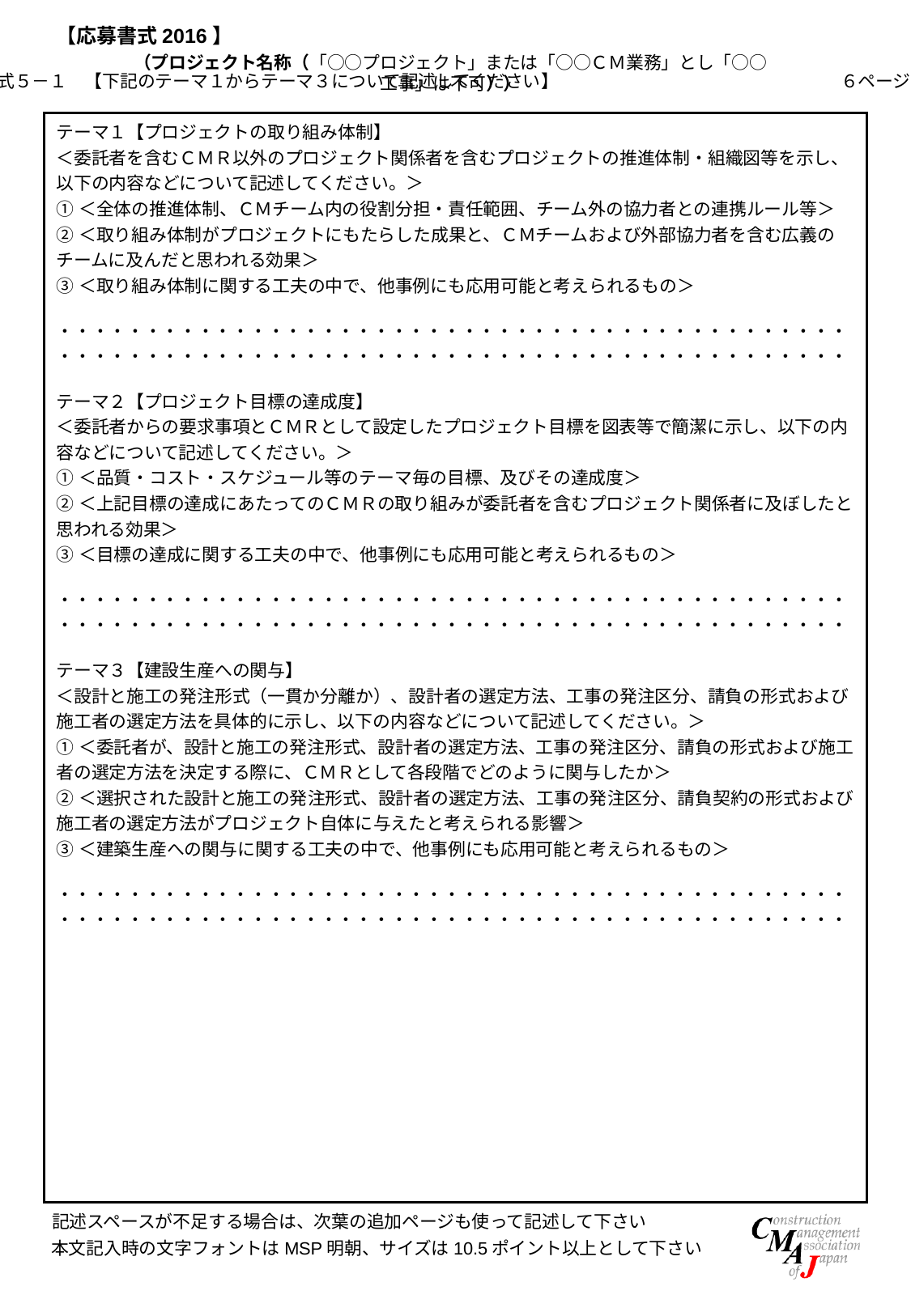

（プロジェクト名称（「○○プロジェクト」または「○○ＣＭ業務」とし「○○工事」は不可））
書式５－１　【下記のテーマ１からテーマ３について記述してください】　　　　　　　　　　　　　　　　６ページを限度
| テーマ１【プロジェクトの取り組み体制】 ＜委託者を含むＣＭＲ以外のプロジェクト関係者を含むプロジェクトの推進体制・組織図等を示し、以下の内容などについて記述してください。＞ ①＜全体の推進体制、ＣＭチーム内の役割分担・責任範囲、チーム外の協力者との連携ルール等＞ ②＜取り組み体制がプロジェクトにもたらした成果と、ＣＭチームおよび外部協力者を含む広義のチームに及んだと思われる効果＞ ③＜取り組み体制に関する工夫の中で、他事例にも応用可能と考えられるもの＞ ・・・・・・・・・・・・・・・・・・・・・・・・・・・・・・・・・・・・・・・・・・・・・・・・・・・・・・・・・・・・・・・・・・・・・・・・・・・・・・・・・・・・・・・・・・ テーマ２【プロジェクト目標の達成度】 ＜委託者からの要求事項とＣＭＲとして設定したプロジェクト目標を図表等で簡潔に示し、以下の内容などについて記述してください。＞ ①＜品質・コスト・スケジュール等のテーマ毎の目標、及びその達成度＞ ②＜上記目標の達成にあたってのＣＭＲの取り組みが委託者を含むプロジェクト関係者に及ぼしたと思われる効果＞ ③＜目標の達成に関する工夫の中で、他事例にも応用可能と考えられるもの＞ ・・・・・・・・・・・・・・・・・・・・・・・・・・・・・・・・・・・・・・・・・・・・・・・・・・・・・・・・・・・・・・・・・・・・・・・・・・・・・・・・・・・・・・・・・・ テーマ３【建設生産への関与】 ＜設計と施工の発注形式（一貫か分離か）、設計者の選定方法、工事の発注区分、請負の形式および 施工者の選定方法を具体的に示し、以下の内容などについて記述してください。＞ ①＜委託者が、設計と施工の発注形式、設計者の選定方法、工事の発注区分、請負の形式および施工者の選定方法を決定する際に、ＣＭＲとして各段階でどのように関与したか＞ ②＜選択された設計と施工の発注形式、設計者の選定方法、工事の発注区分、請負契約の形式および 施工者の選定方法がプロジェクト自体に与えたと考えられる影響＞ ③＜建築生産への関与に関する工夫の中で、他事例にも応用可能と考えられるもの＞ ・・・・・・・・・・・・・・・・・・・・・・・・・・・・・・・・・・・・・・・・・・・・・・・・・・・・・・・・・・・・・・・・・・・・・・・・・・・・・・・・・・・・・・・・・・ |
| --- |
記述スペースが不足する場合は、次葉の追加ページも使って記述して下さい